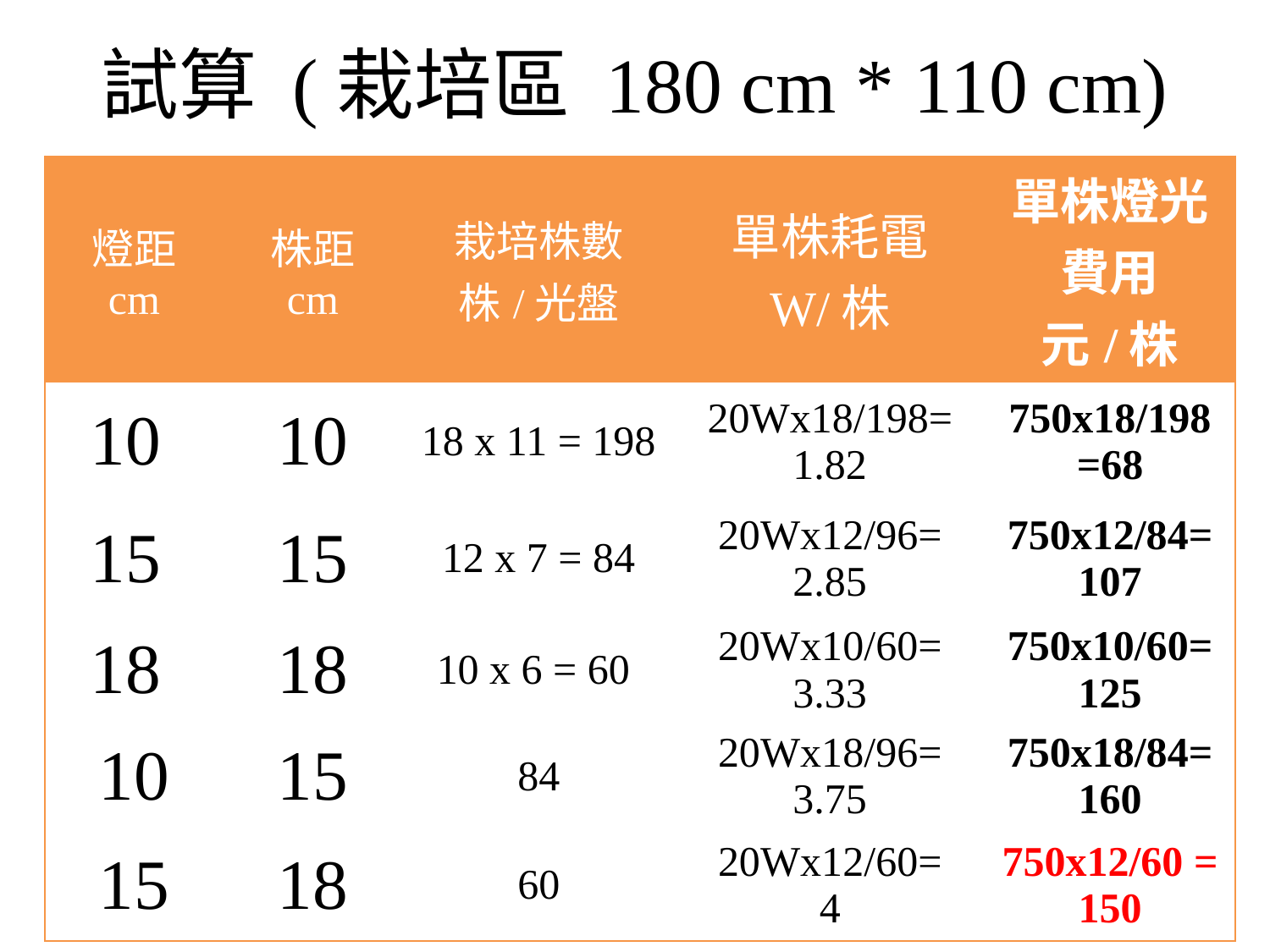

# 試算 (栽培區 180 cm * 110 cm)
| 燈距 cm | 株距 cm | 栽培株數 株/光盤 | 單株耗電 W/株 | 單株燈光費用 元/株 |
| --- | --- | --- | --- | --- |
| 10 | 10 | 18 x 11 = 198 | 20Wx18/198= 1.82 | 750x18/198=68 |
| 15 | 15 | 12 x 7 = 84 | 20Wx12/96= 2.85 | 750x12/84=107 |
| 18 | 18 | 10 x 6 = 60 | 20Wx10/60= 3.33 | 750x10/60=125 |
| 10 | 15 | 84 | 20Wx18/96= 3.75 | 750x18/84=160 |
| 15 | 18 | 60 | 20Wx12/60= 4 | 750x12/60 = 150 |